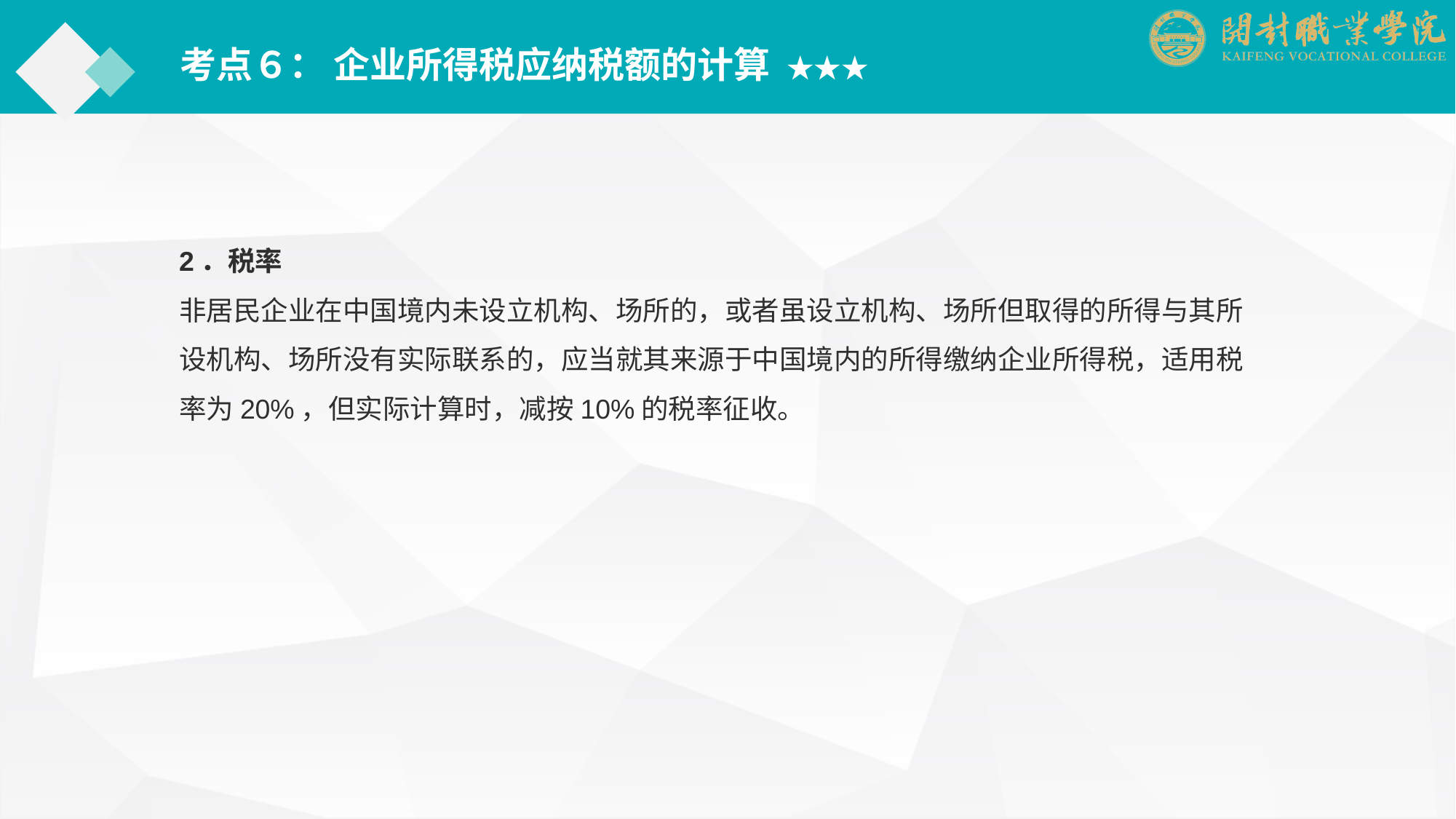

考点６： 企业所得税应纳税额的计算  ★★★
2．税率
非居民企业在中国境内未设立机构、场所的，或者虽设立机构、场所但取得的所得与其所设机构、场所没有实际联系的，应当就其来源于中国境内的所得缴纳企业所得税，适用税率为20%，但实际计算时，减按10%的税率征收。